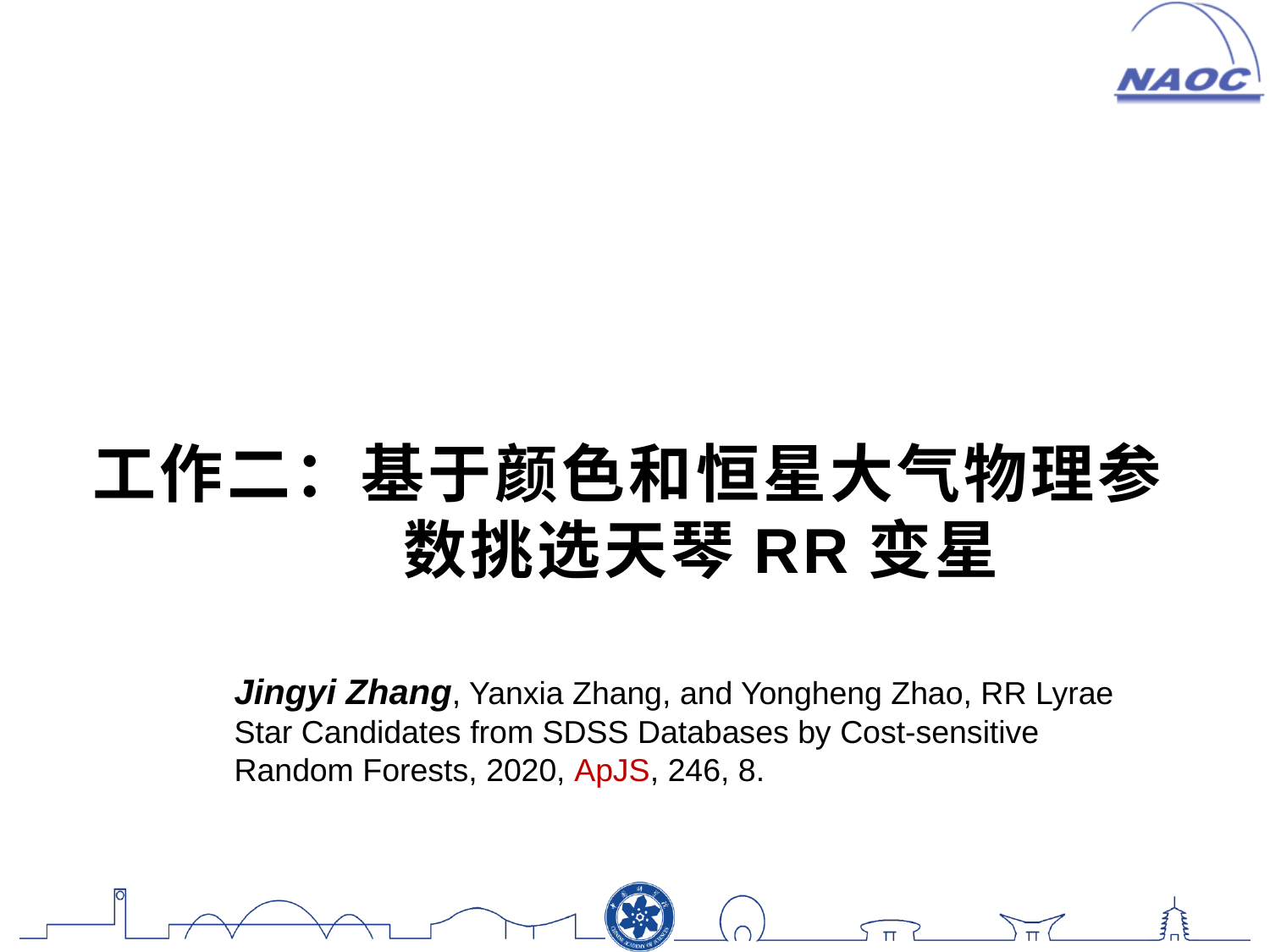

工作二：基于颜色和恒星大气物理参         数挑选天琴RR变星
Jingyi Zhang, Yanxia Zhang, and Yongheng Zhao, RR Lyrae Star Candidates from SDSS Databases by Cost-sensitive Random Forests, 2020, ApJS, 246, 8.